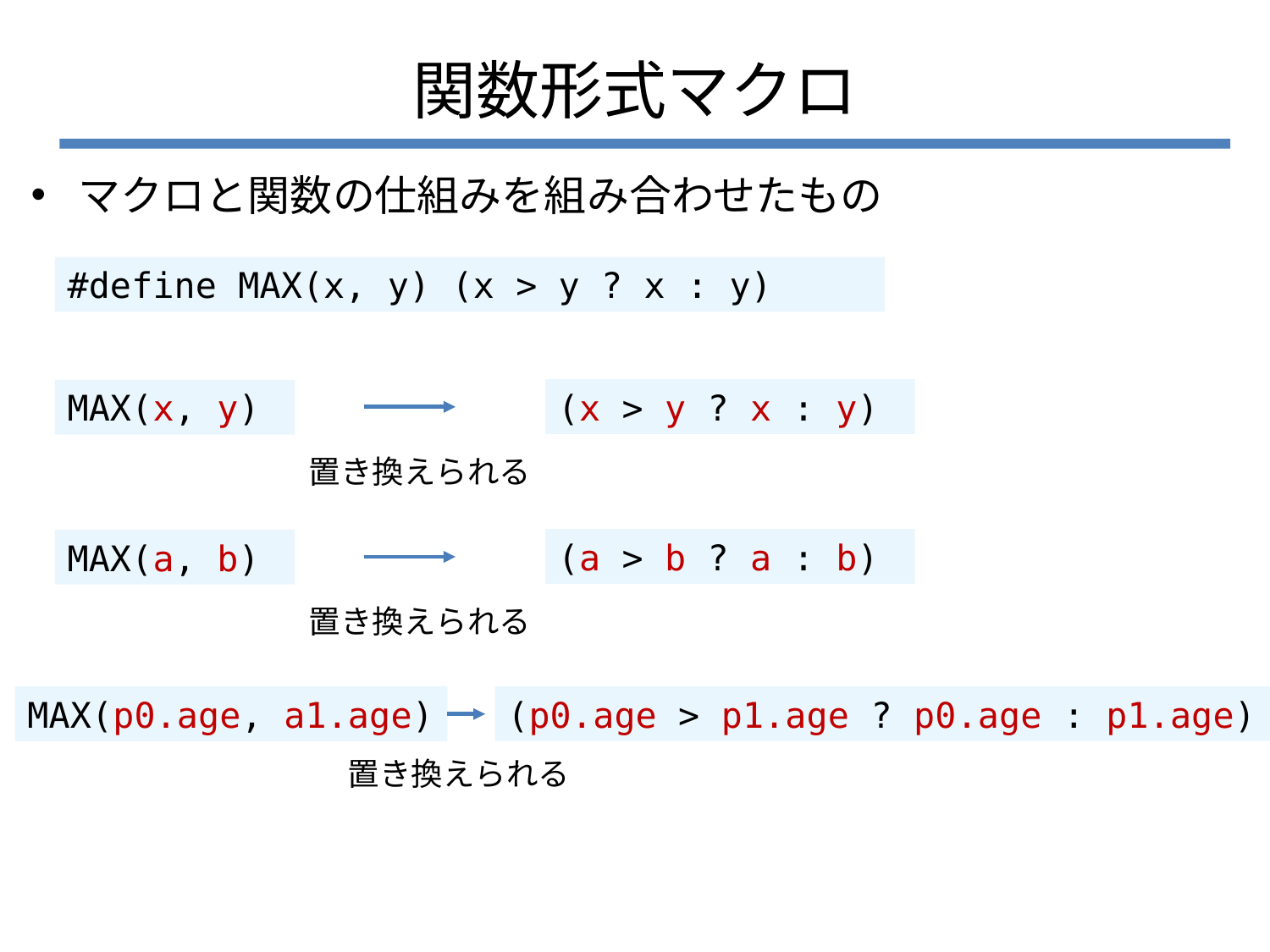

# 関数形式マクロ
マクロと関数の仕組みを組み合わせたもの
#define MAX(x, y) (x > y ? x : y)
(x > y ? x : y)
MAX(x, y)
置き換えられる
(a > b ? a : b)
MAX(a, b)
置き換えられる
(p0.age > p1.age ? p0.age : p1.age)
MAX(p0.age, a1.age)
置き換えられる